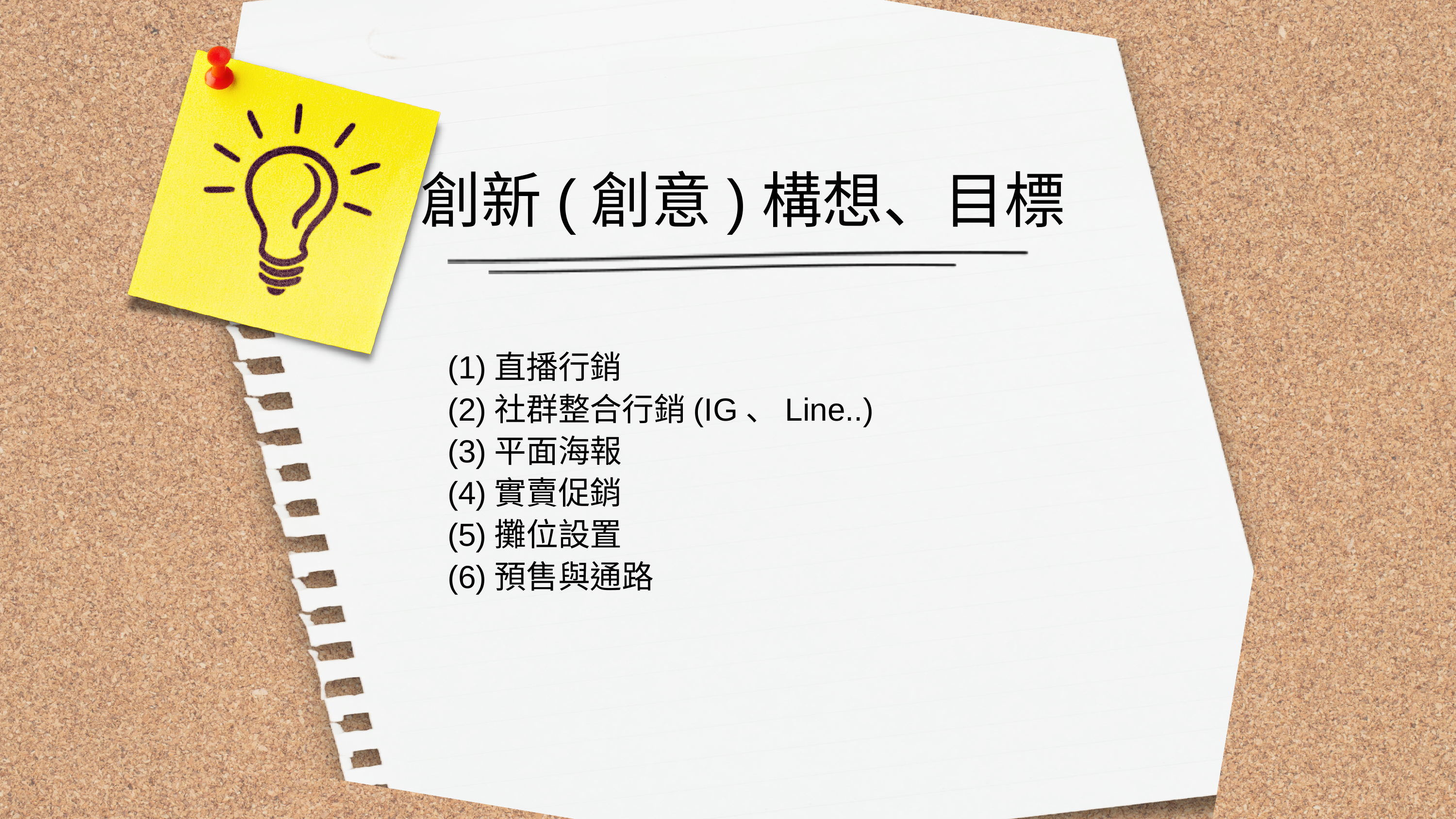

創新(創意)構想、目標

(1)直播行銷
(2)社群整合行銷(IG、Line..)
(3)平面海報
(4)實賣促銷
(5)攤位設置
(6)預售與通路